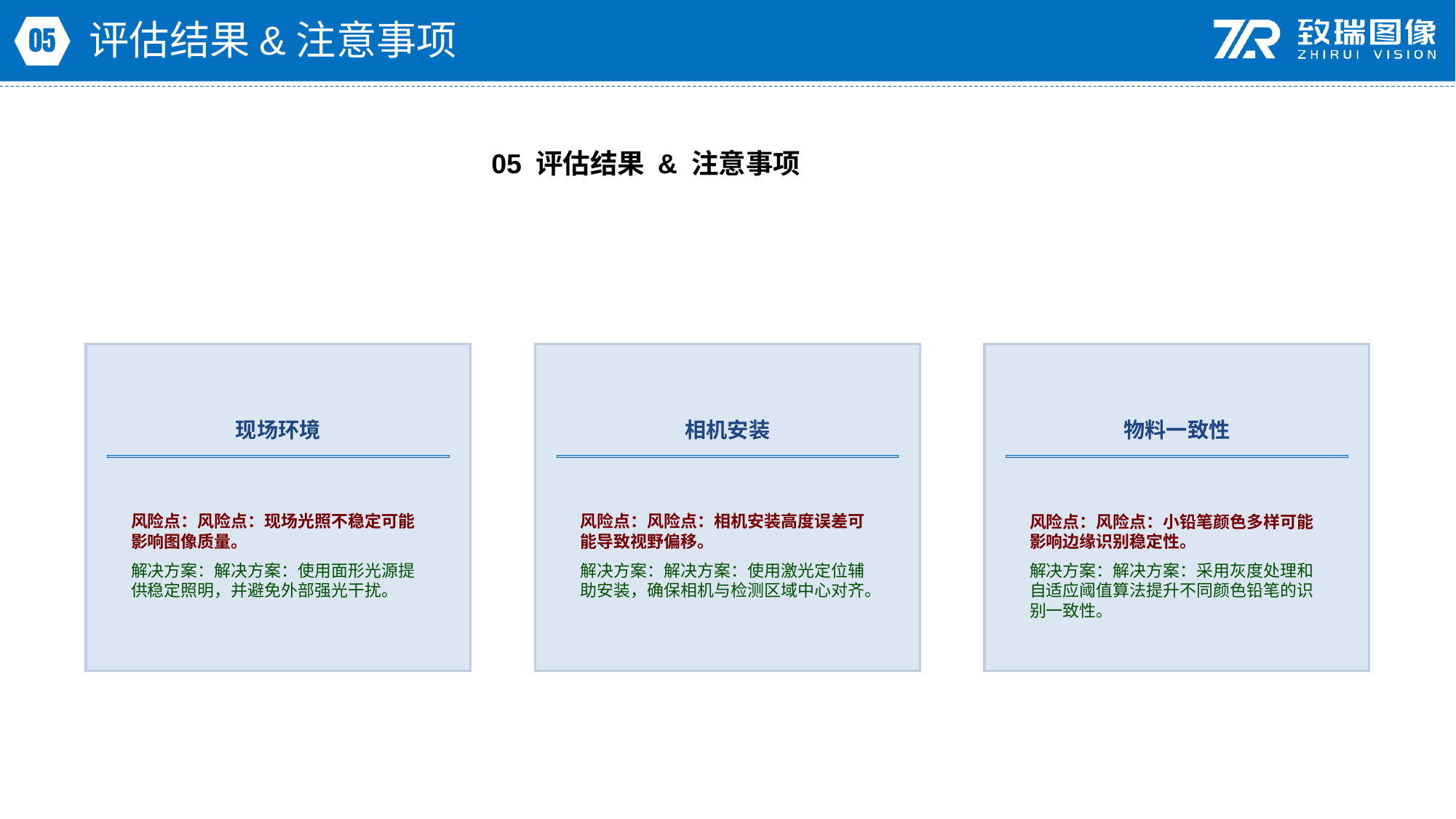

评估结果&注意事项
05

05 评估结果 & 注意事项

现场环境

相机安装

物料一致性

风险点：风险点：现场光照不稳定可能影响图像质量。
解决方案：解决方案：使用面形光源提供稳定照明，并避免外部强光干扰。

风险点：风险点：相机安装高度误差可能导致视野偏移。
解决方案：解决方案：使用激光定位辅助安装，确保相机与检测区域中心对齐。

风险点：风险点：小铅笔颜色多样可能影响边缘识别稳定性。
解决方案：解决方案：采用灰度处理和自适应阈值算法提升不同颜色铅笔的识别一致性。